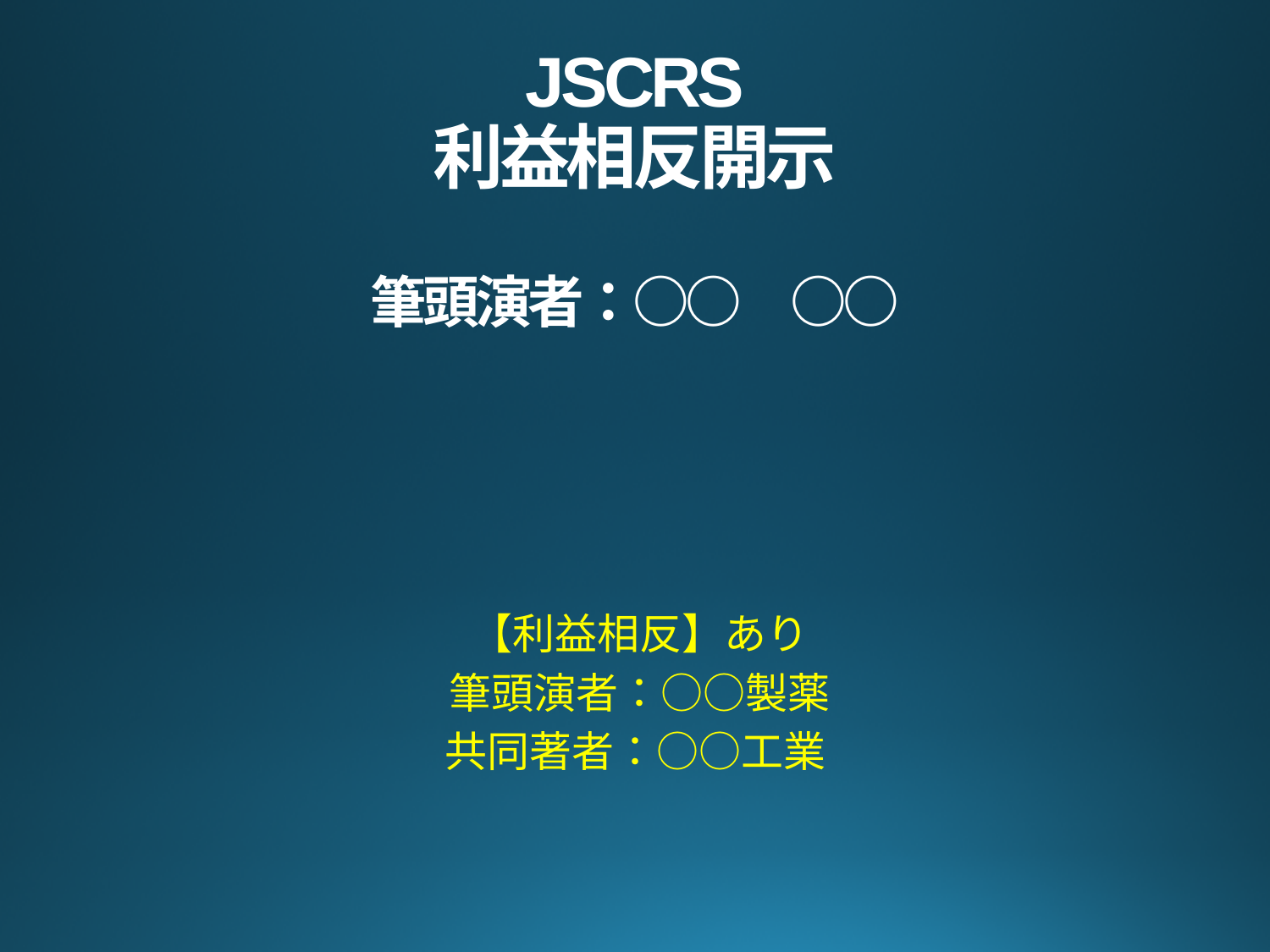

# JSCRS 利益相反開示 筆頭演者：○○　○○
【利益相反】あり
筆頭演者：○○製薬
共同著者：○○工業